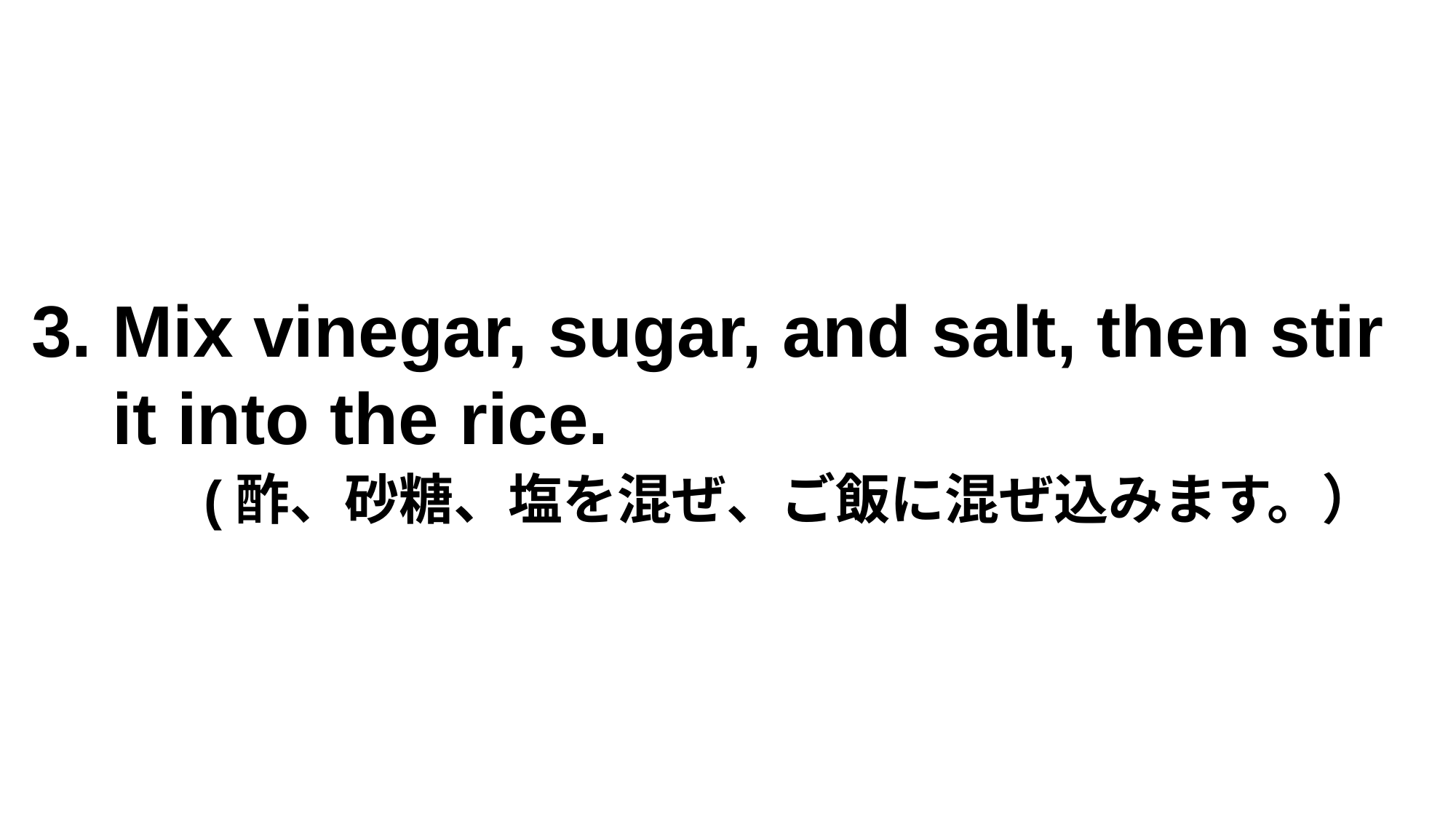

3. Mix vinegar, sugar, and salt, then stir
    it into the rice.
      　(酢、砂糖、塩を混ぜ、ご飯に混ぜ込みます。）